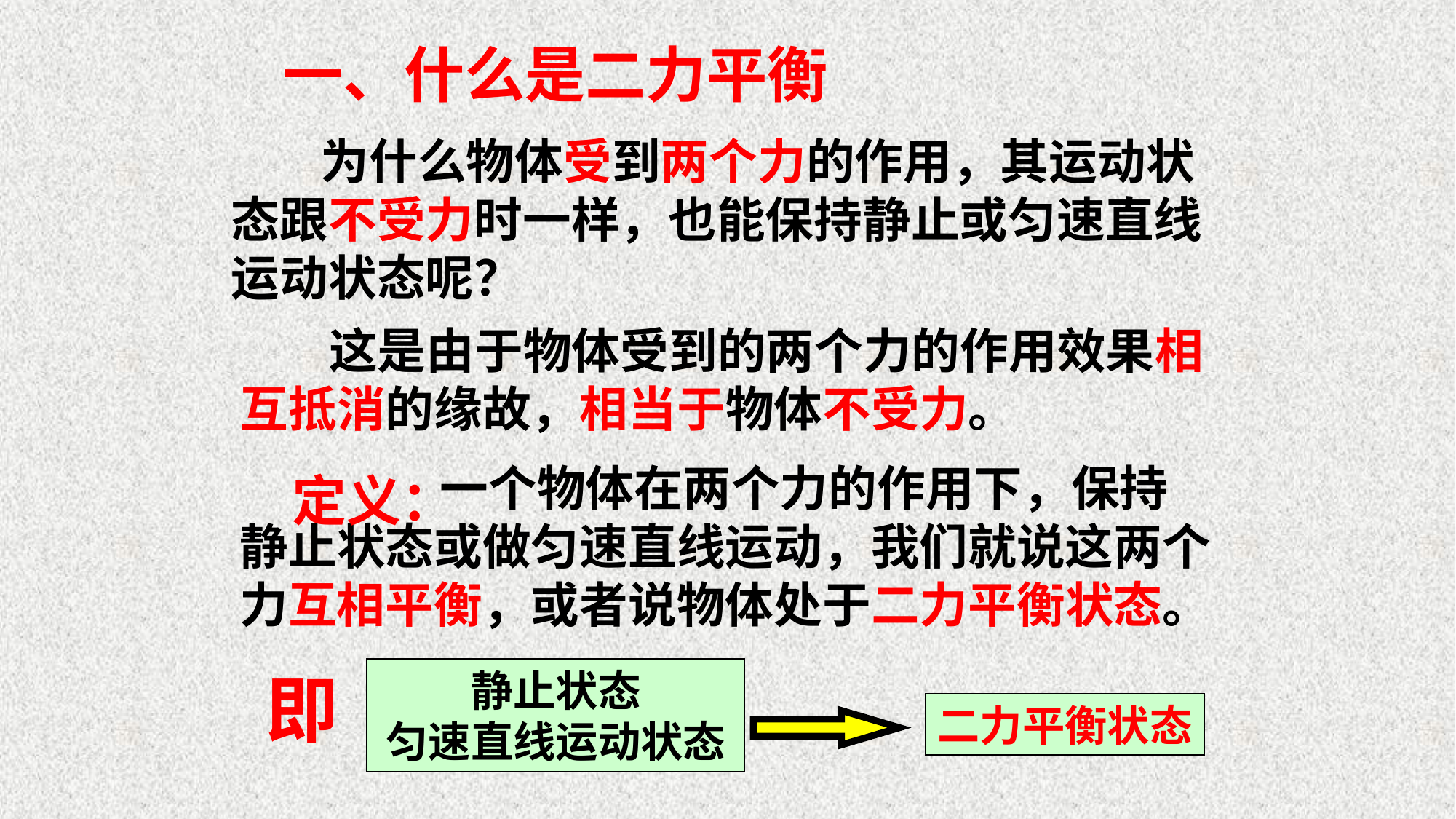

一、什么是二力平衡
       为什么物体受到两个力的作用，其运动状态跟不受力时一样，也能保持静止或匀速直线运动状态呢？
       这是由于物体受到的两个力的作用效果相互抵消的缘故，相当于物体不受力。
                 一个物体在两个力的作用下，保持静止状态或做匀速直线运动，我们就说这两个力互相平衡，或者说物体处于二力平衡状态。
定义：
即
静止状态
匀速直线运动状态
二力平衡状态